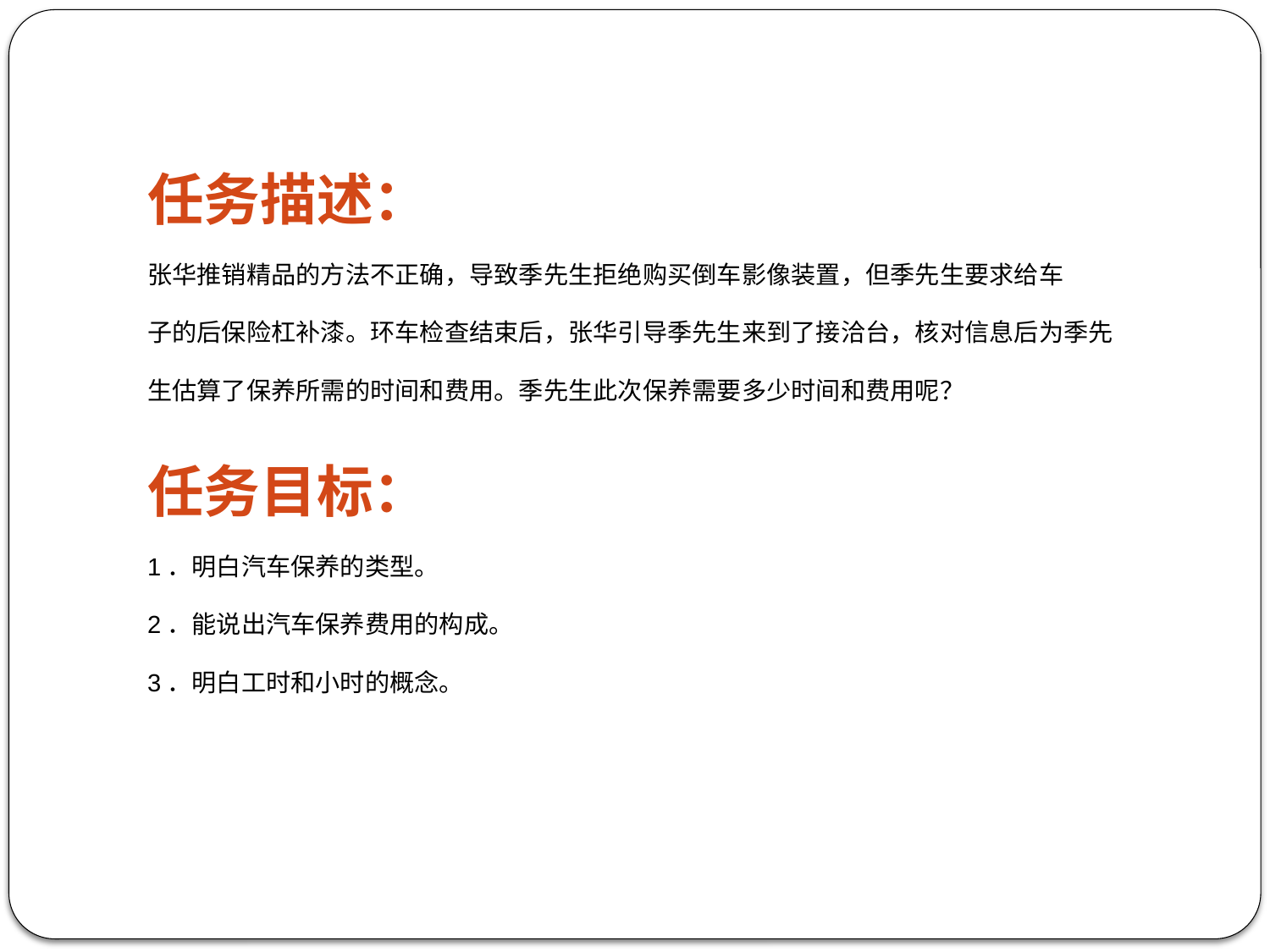

任务描述：
张华推销精品的方法不正确，导致季先生拒绝购买倒车影像装置，但季先生要求给车
子的后保险杠补漆。环车检查结束后，张华引导季先生来到了接洽台，核对信息后为季先
生估算了保养所需的时间和费用。季先生此次保养需要多少时间和费用呢？
任务目标：
1．明白汽车保养的类型。
2．能说出汽车保养费用的构成。
3．明白工时和小时的概念。